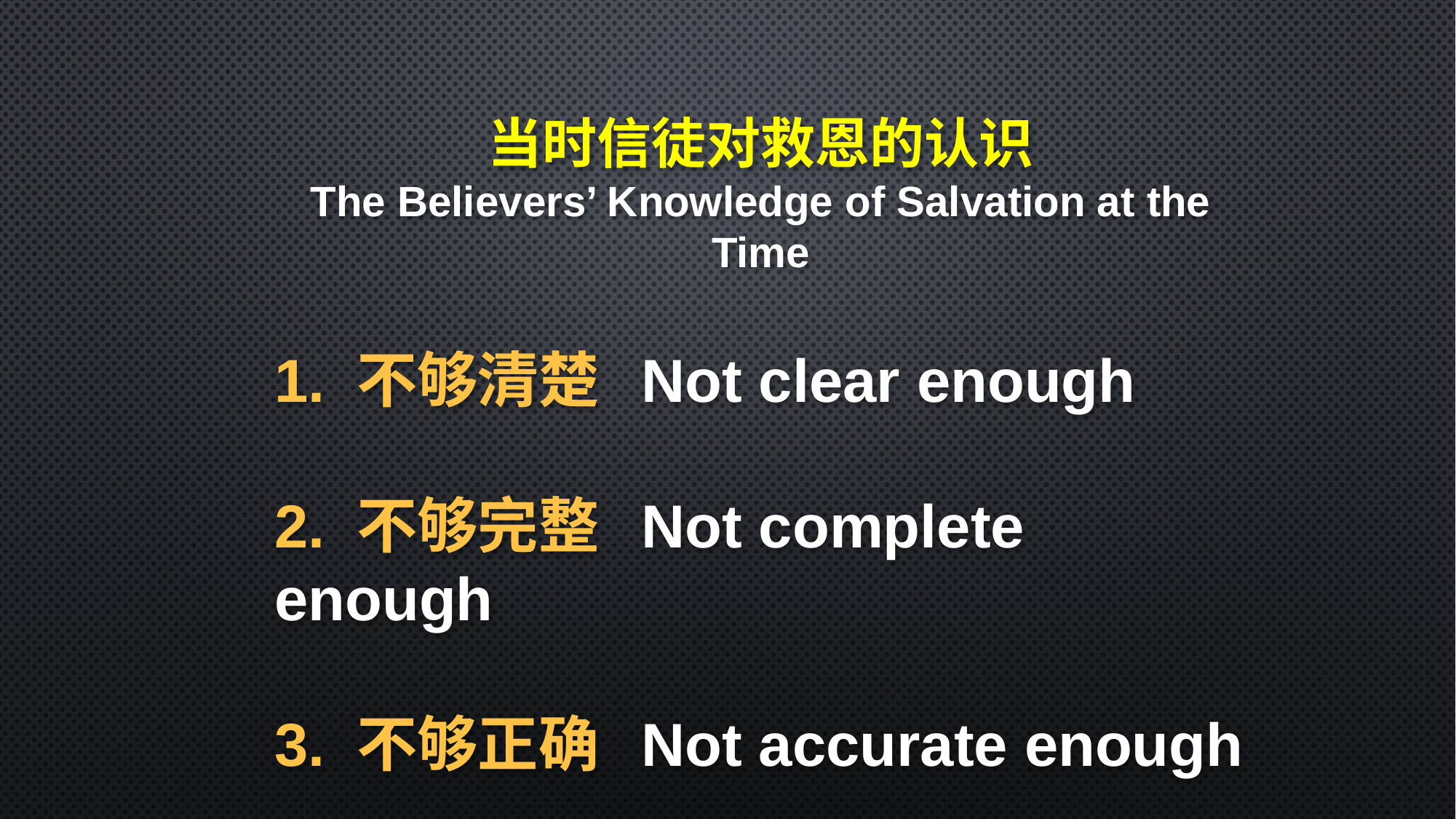

当时信徒对救恩的认识
The Believers’ Knowledge of Salvation at the Time

1. 不够清楚  Not clear enough

2. 不够完整  Not complete enough

3. 不够正确  Not accurate enough